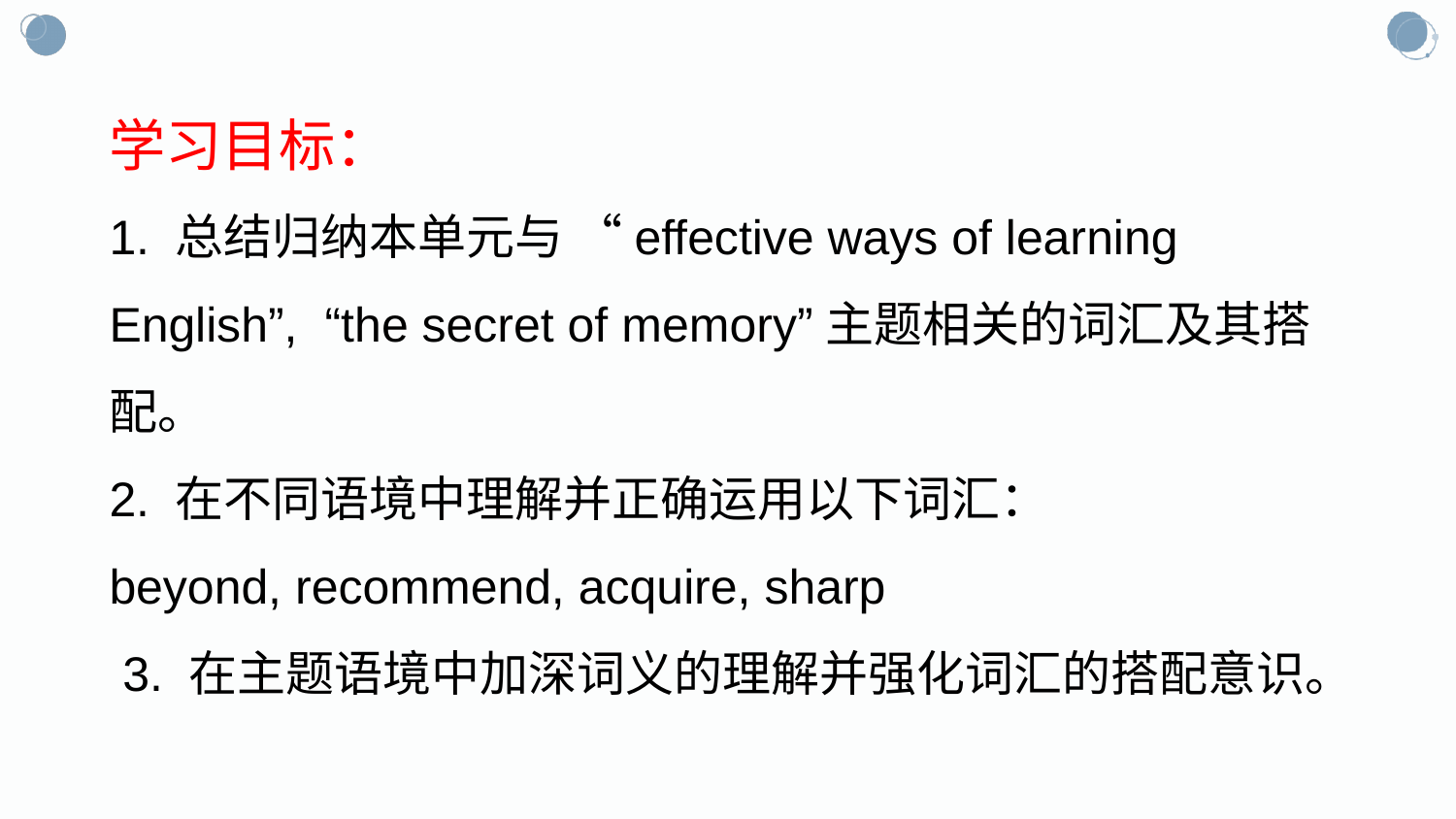

学习目标：
1. 总结归纳本单元与 “effective ways of learning English”,  “the secret of memory”主题相关的词汇及其搭配。
2. 在不同语境中理解并正确运用以下词汇：
beyond, recommend, acquire, sharp
 3. 在主题语境中加深词义的理解并强化词汇的搭配意识。